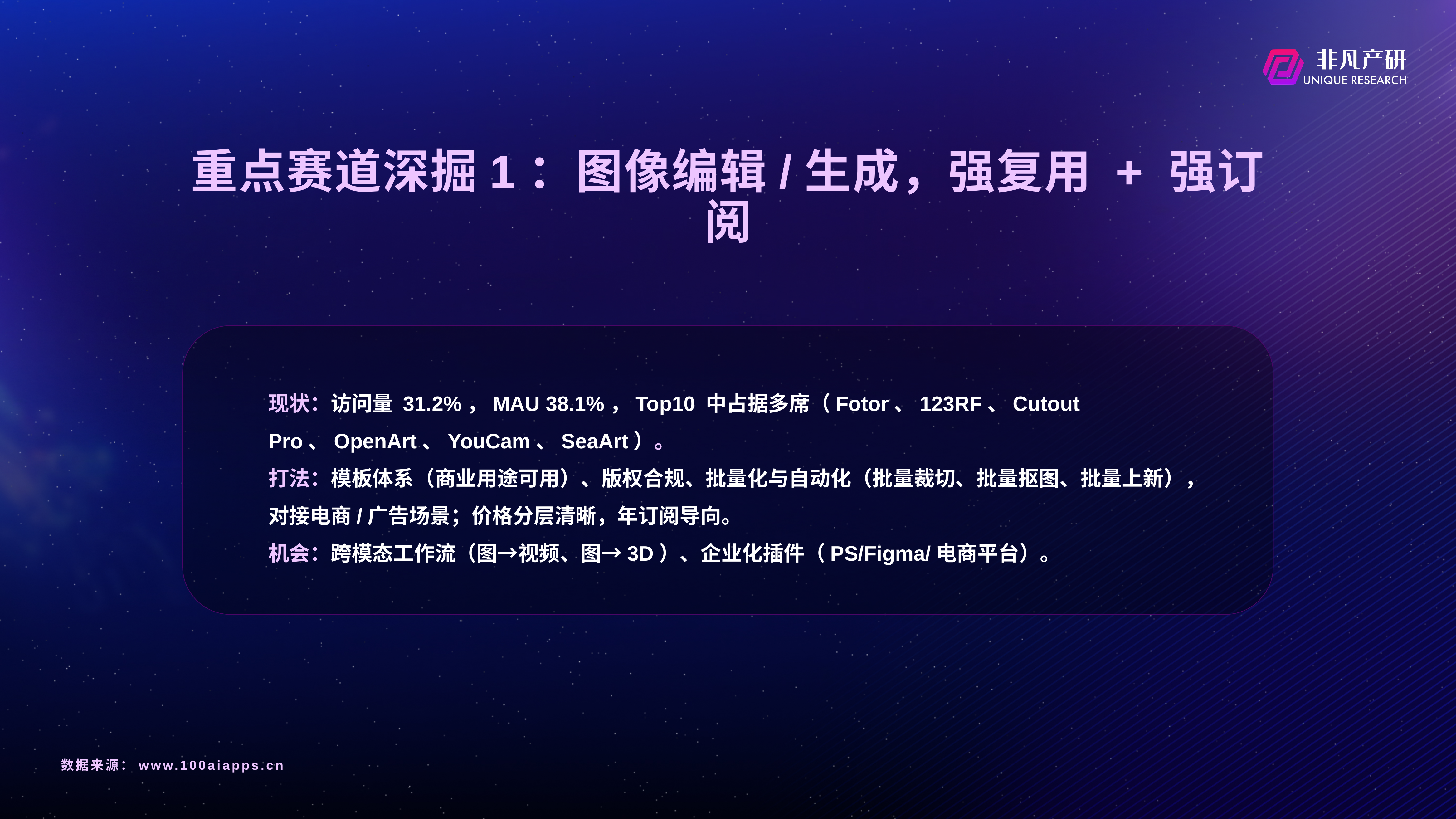

# 重点赛道深掘1：图像编辑/生成，强复用 + 强订阅

现状：访问量 31.2%，MAU 38.1%，Top10 中占据多席（Fotor、123RF、Cutout Pro、OpenArt、YouCam、SeaArt）。
打法：模板体系（商业用途可用）、版权合规、批量化与自动化（批量裁切、批量抠图、批量上新），对接电商/广告场景；价格分层清晰，年订阅导向。
机会：跨模态工作流（图→视频、图→3D）、企业化插件（PS/Figma/电商平台）。